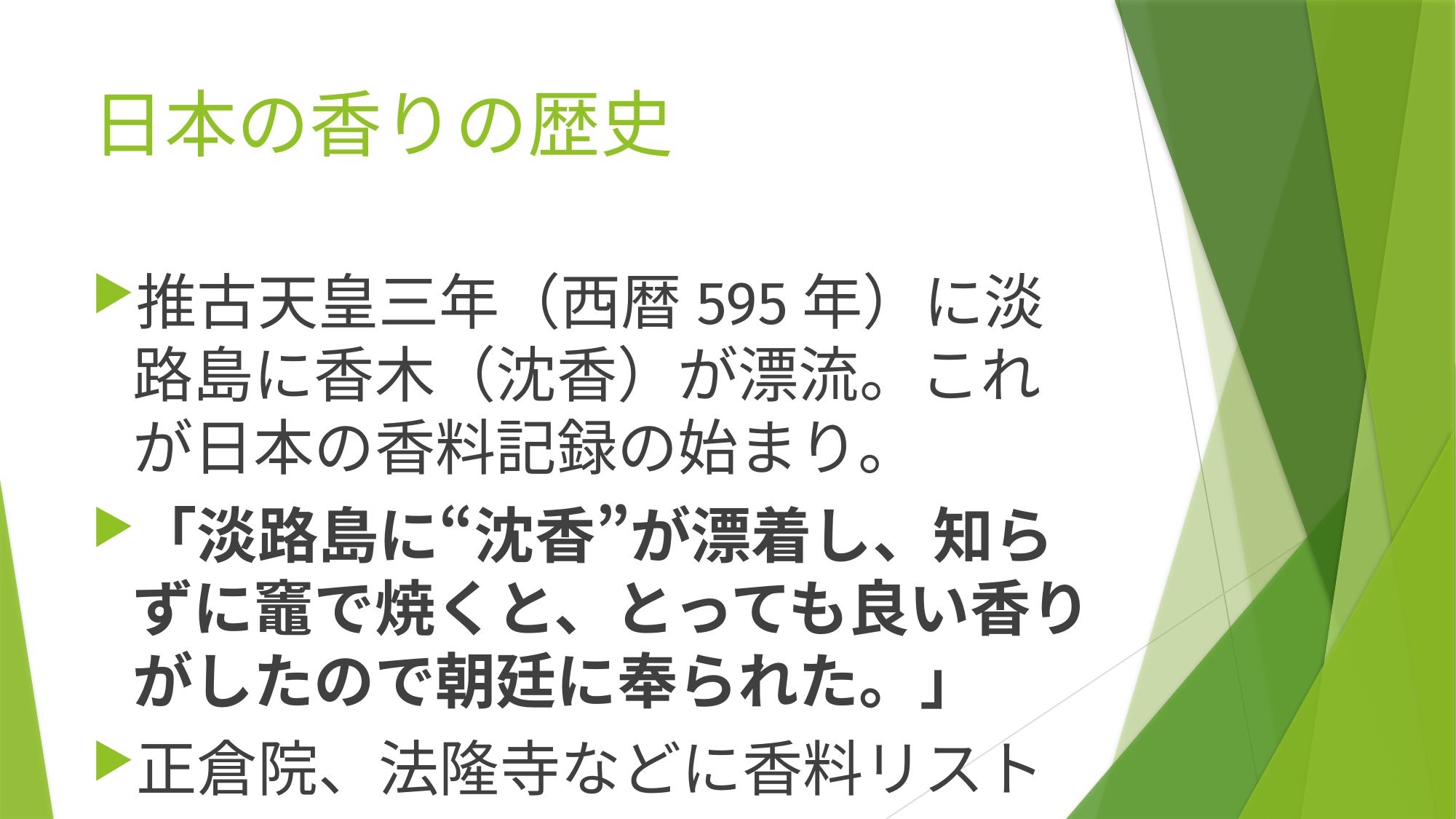

# 日本の香りの歴史
推古天皇三年（西暦595年）に淡路島に香木（沈香）が漂流。これが日本の香料記録の始まり。
「淡路島に“沈香”が漂着し、知らずに竈で焼くと、とっても良い香りがしたので朝廷に奉られた。」
正倉院、法隆寺などに香料リスト